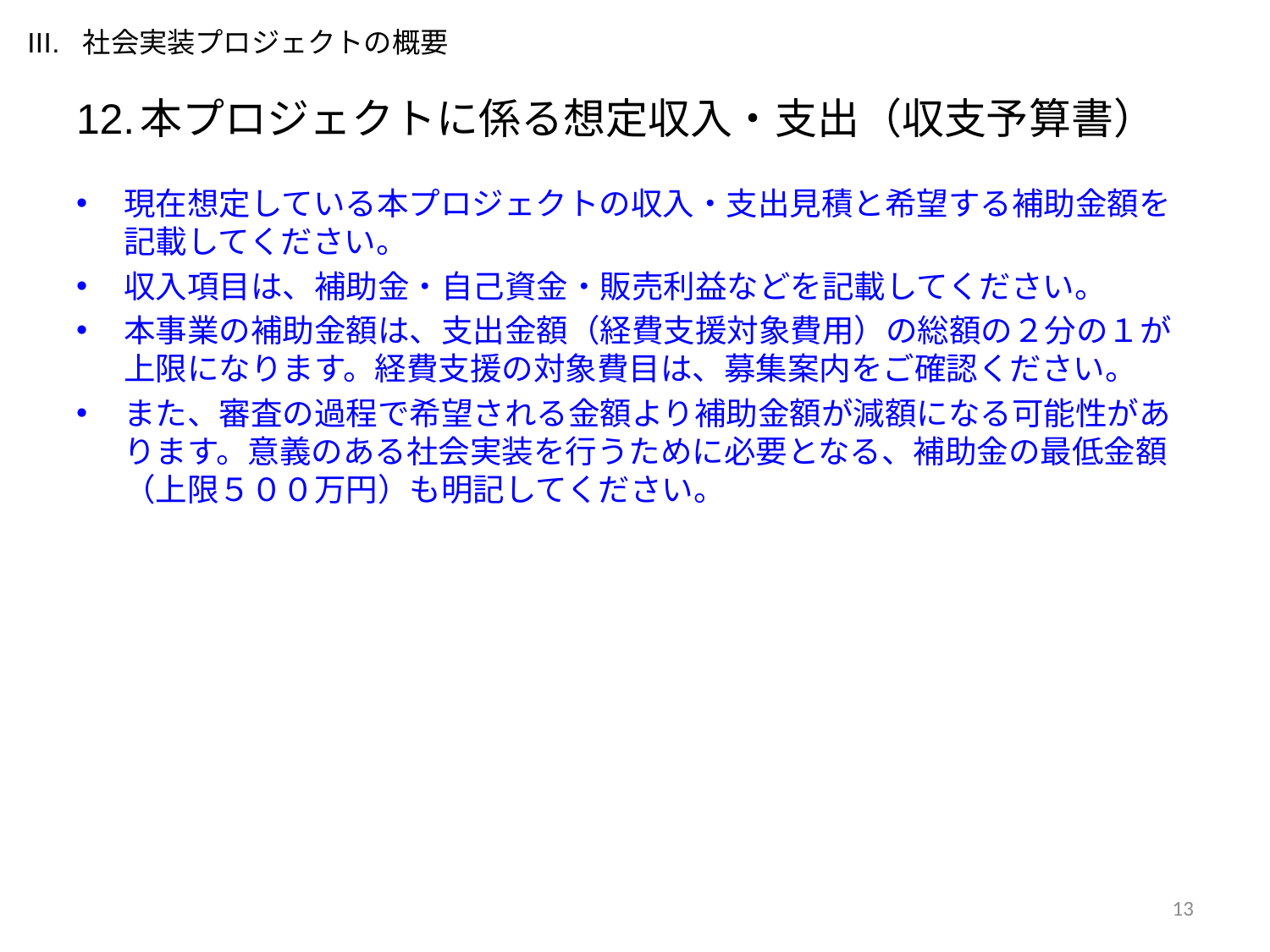

社会実装プロジェクトの概要
# 本プロジェクトに係る想定収入・支出（収支予算書）
現在想定している本プロジェクトの収入・支出見積と希望する補助金額を記載してください。
収入項目は、補助金・自己資金・販売利益などを記載してください。
本事業の補助金額は、支出金額（経費支援対象費用）の総額の２分の１が上限になります。経費支援の対象費目は、募集案内をご確認ください。
また、審査の過程で希望される金額より補助金額が減額になる可能性があります。意義のある社会実装を行うために必要となる、補助金の最低金額（上限５００万円）も明記してください。
13